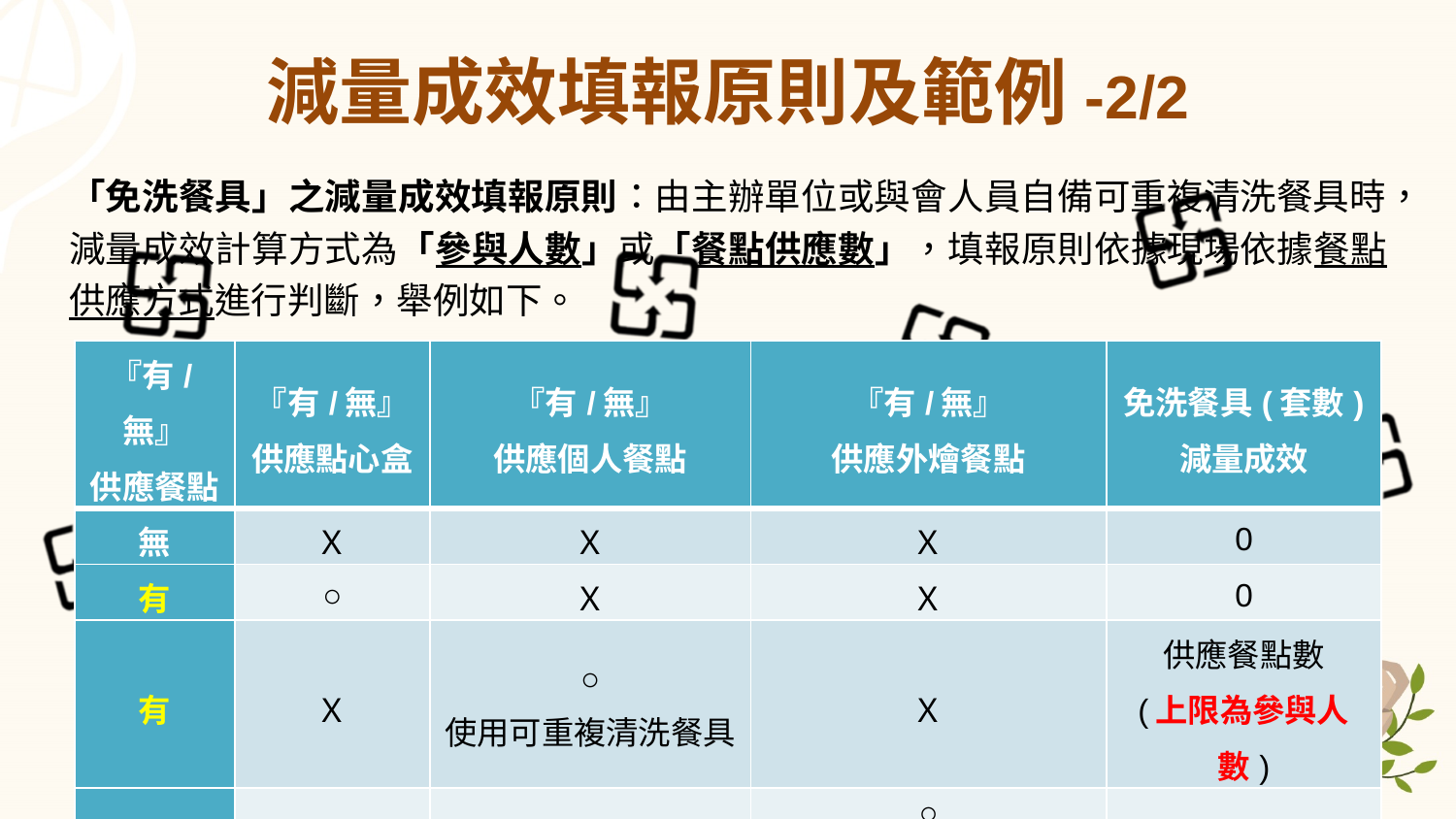

# 減量成效填報原則及範例-2/2
「免洗餐具」之減量成效填報原則：由主辦單位或與會人員自備可重複清洗餐具時，減量成效計算方式為「參與人數」或「餐點供應數」，填報原則依據現場依據餐點供應方式進行判斷，舉例如下。
| 『有/無』 供應餐點 | 『有/無』 供應點心盒 | 『有/無』 供應個人餐點 | 『有/無』 供應外燴餐點 | 免洗餐具(套數) 減量成效 |
| --- | --- | --- | --- | --- |
| 無 | Ｘ | Ｘ | Ｘ | 0 |
| 有 | ○ | Ｘ | Ｘ | 0 |
| 有 | Ｘ | ○ 使用可重複清洗餐具 | Ｘ | 供應餐點數 (上限為參與人數) |
| 有 | Ｘ | Ｘ | ○ 現場未提供免洗餐具時 | 參與人數 |
10